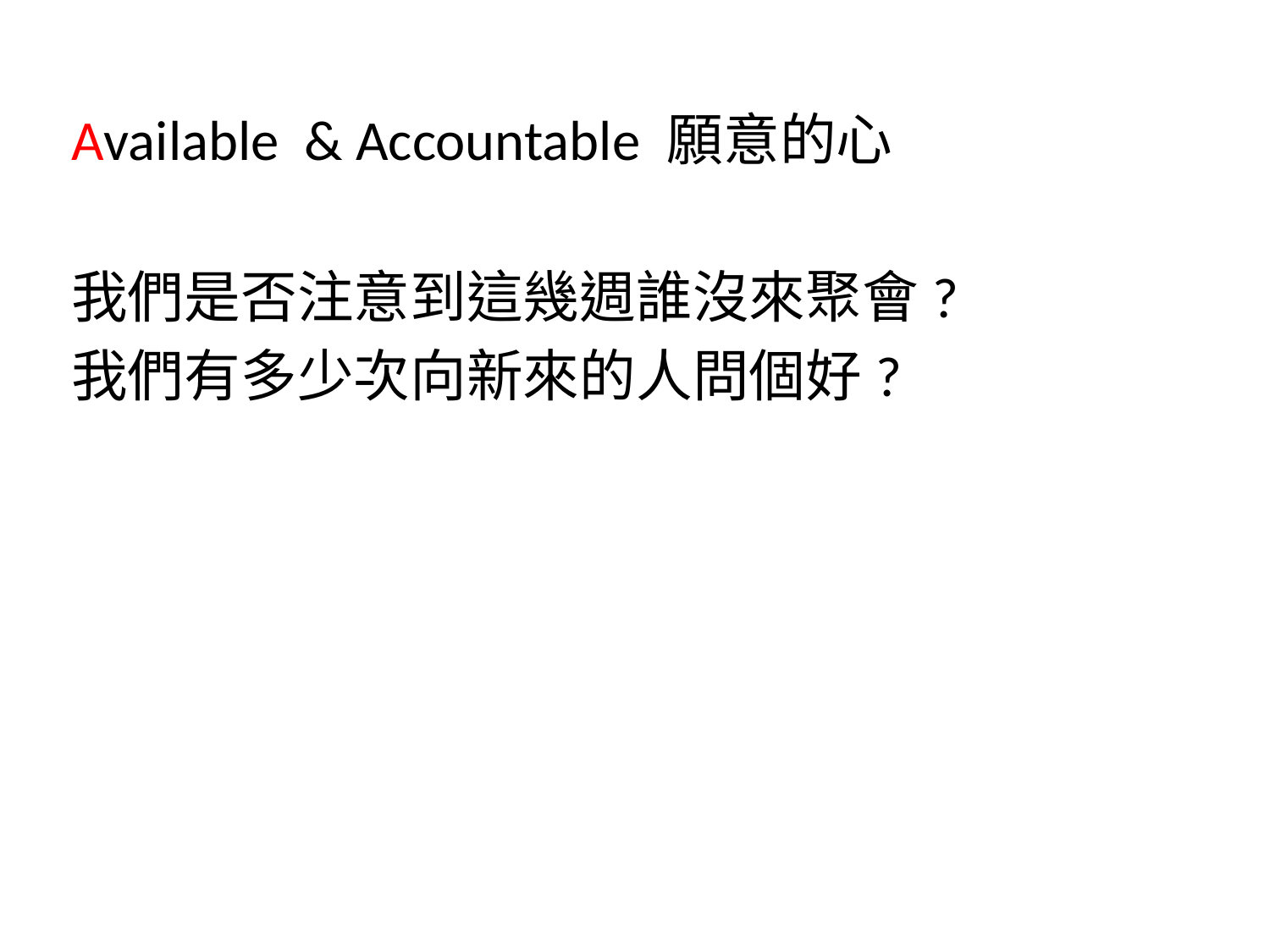

Available  & Accountable 願意的心

我們是否注意到這幾週誰沒來聚會?
我們有多少次向新來的人問個好?